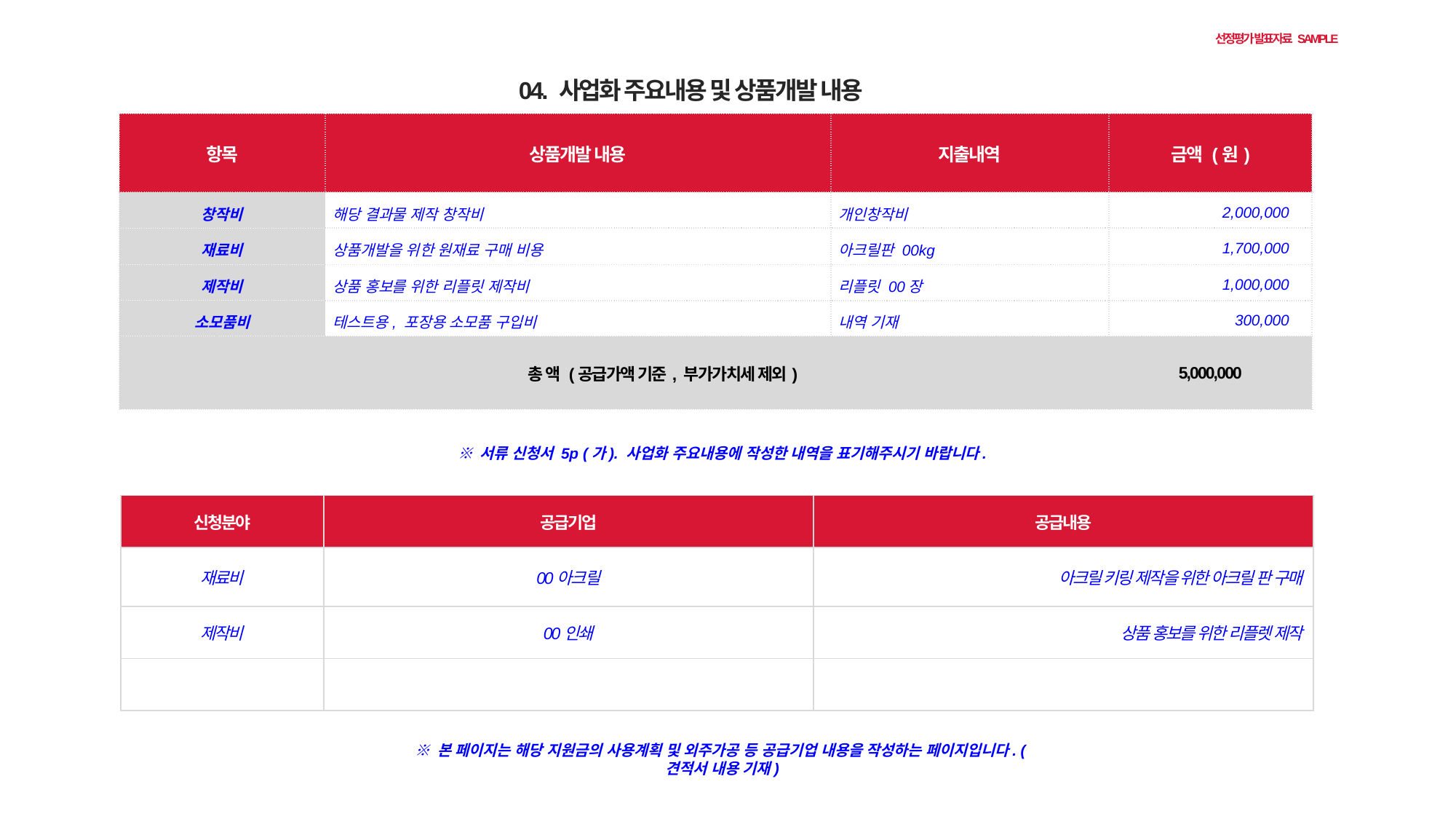

선정평가 발표자료 SAMPLE
04. 사업화 주요내용 및 상품개발 내용
| 항목 |  | 상품개발 내용 | 지출내역 | 금액 (원) |
| --- | --- | --- | --- | --- |
| 창작비 |  | 해당 결과물 제작 창작비 | 개인창작비 | 2,000,000 |
| 재료비 |  | 상품개발을 위한 원재료 구매 비용 | 아크릴판 00kg | 1,700,000 |
| 제작비 |  | 상품 홍보를 위한 리플릿 제작비 | 리플릿 00장 | 1,000,000 |
| 소모품비 |  | 테스트용, 포장용 소모품 구입비 | 내역 기재 | 300,000 |
|  | 총 액 (공급가액 기준, 부가가치세 제외) |  |  | 5,000,000 |
※ 서류 신청서 5p (가). 사업화 주요내용에 작성한 내역을 표기해주시기 바랍니다.
| 신청분야 | 공급기업 | 공급내용 |
| --- | --- | --- |
| 재료비 | 00아크릴 | 아크릴 키링 제작을 위한 아크릴 판 구매 |
| 제작비 | 00인쇄 | 상품 홍보를 위한 리플렛 제작 |
|  |  |  |
※ 본 페이지는 해당 지원금의 사용계획 및 외주가공 등 공급기업 내용을 작성하는 페이지입니다. (견적서 내용 기재)